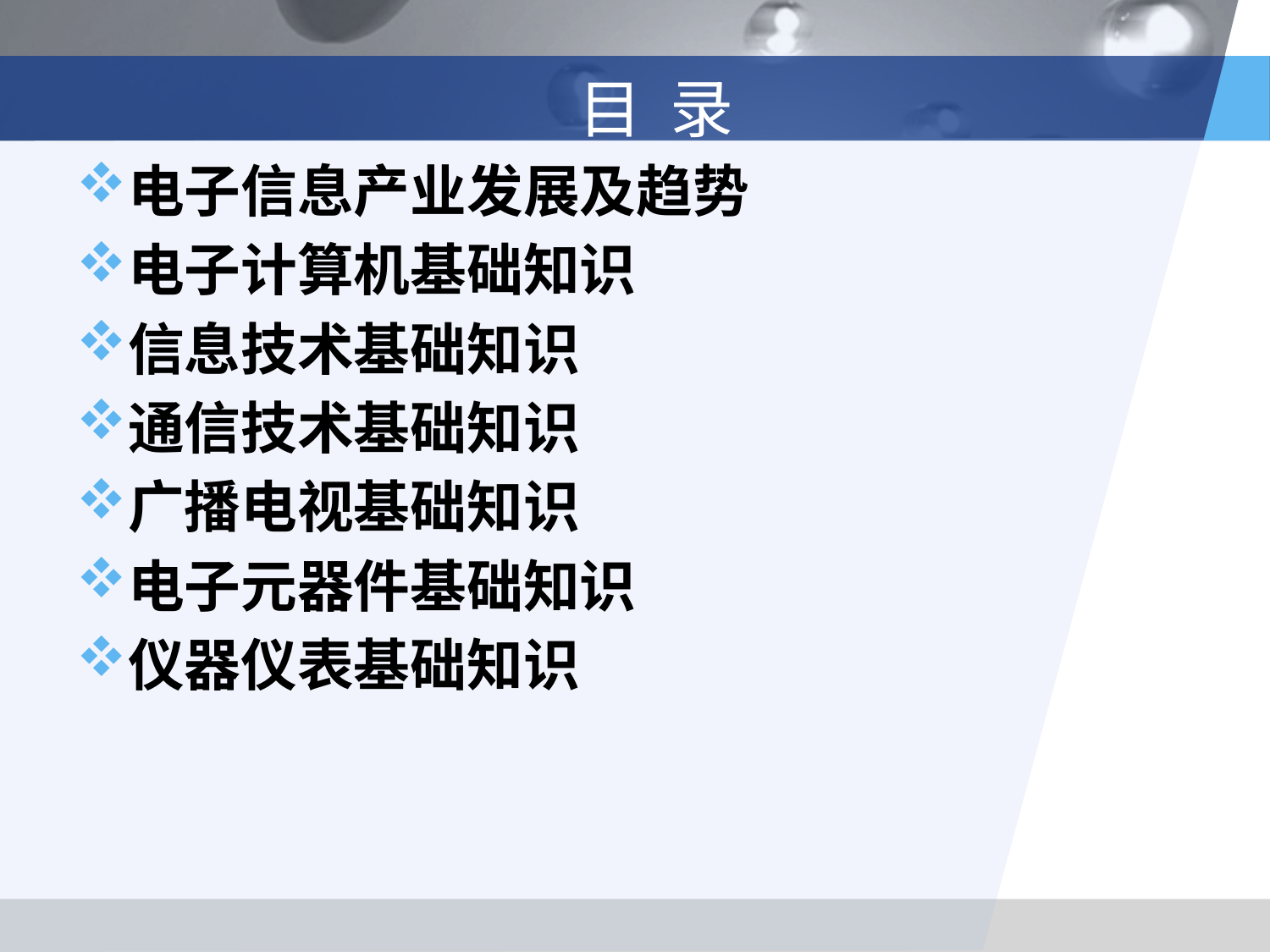

# 目  录
电子信息产业发展及趋势
电子计算机基础知识
信息技术基础知识
通信技术基础知识
广播电视基础知识
电子元器件基础知识
仪器仪表基础知识